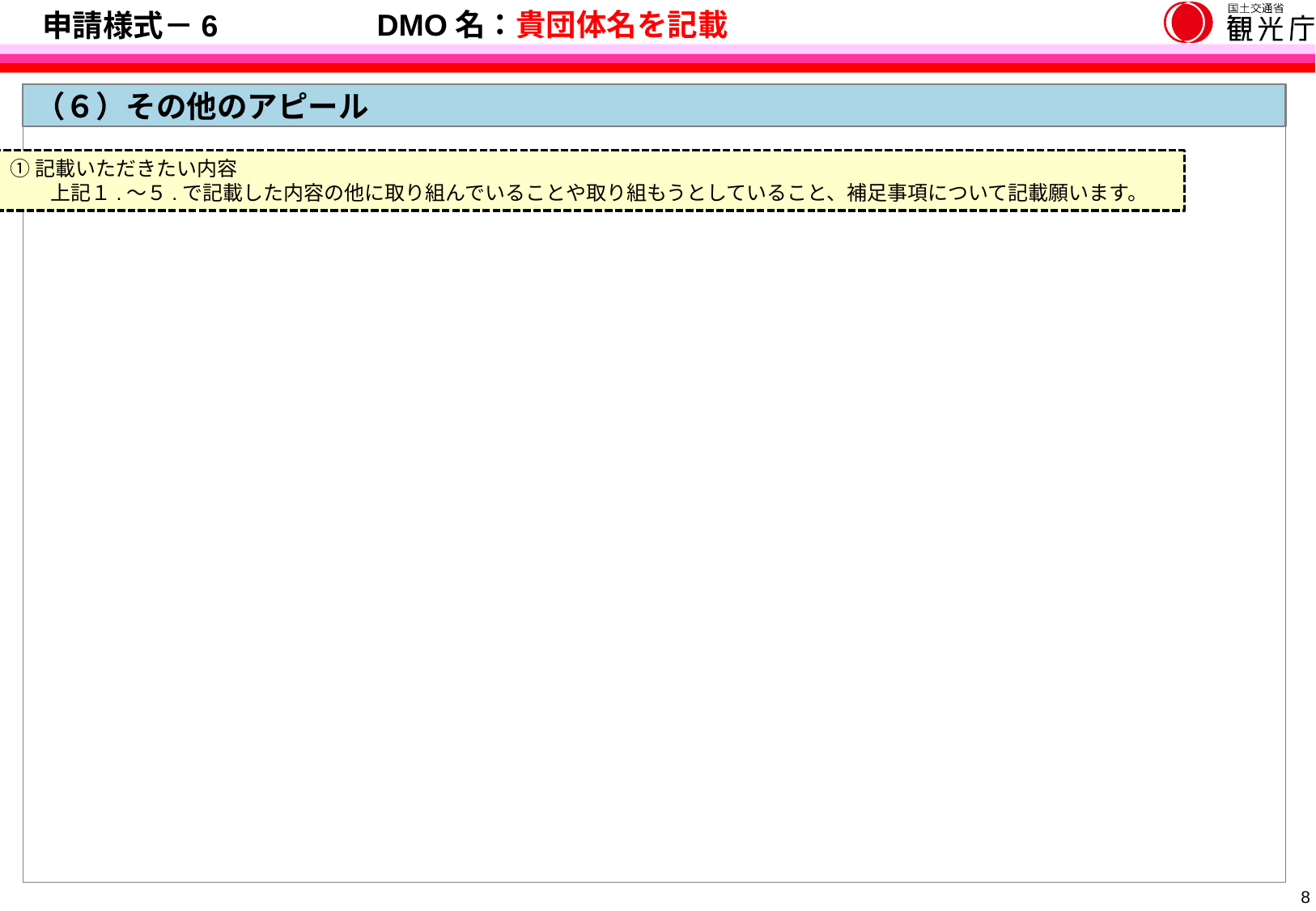

申請様式－6
DMO名：貴団体名を記載
（６）その他のアピール

①記載いただきたい内容
　　上記１.～５.で記載した内容の他に取り組んでいることや取り組もうとしていること、補足事項について記載願います。
8